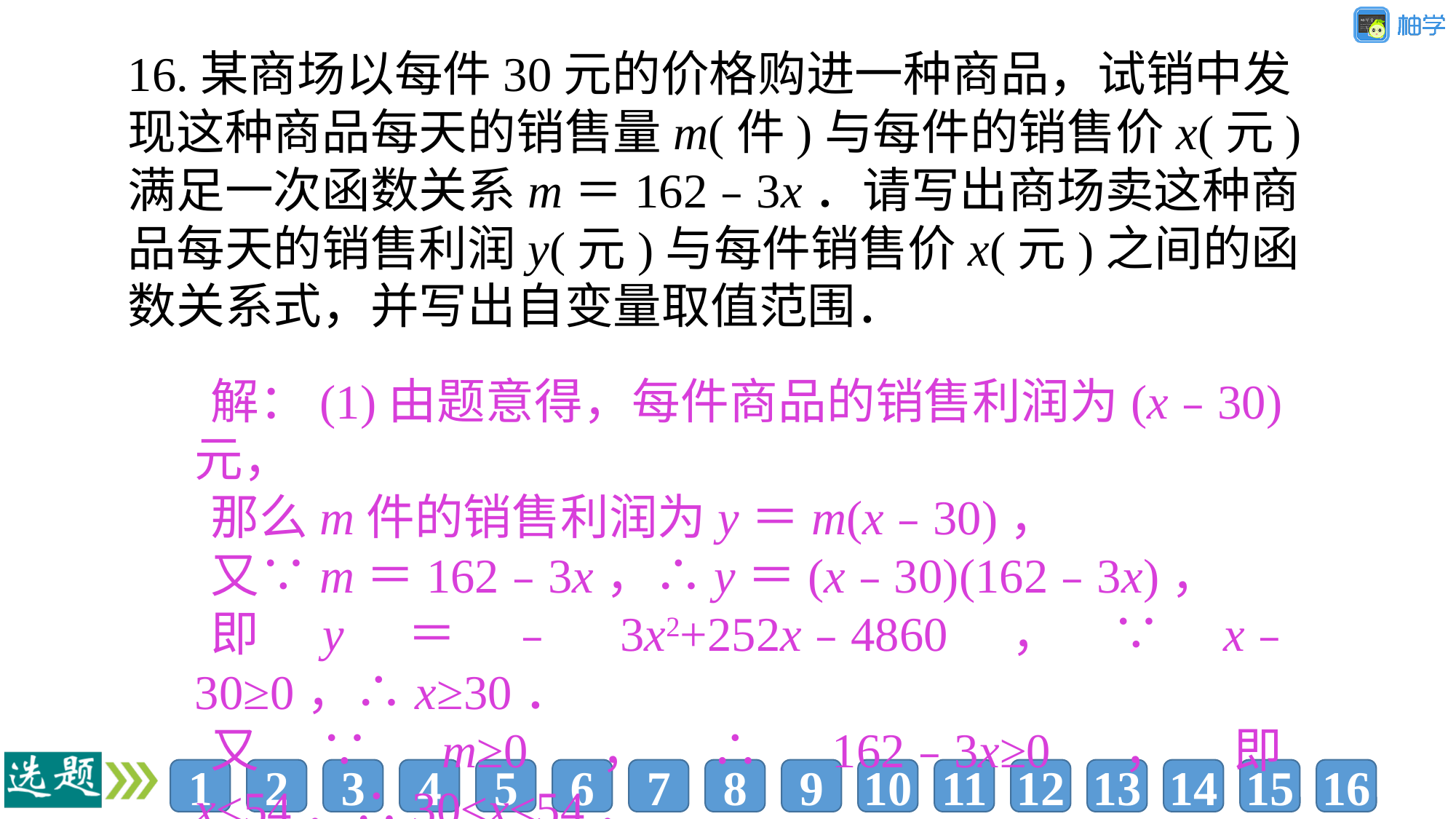

16.某商场以每件30元的价格购进一种商品，试销中发现这种商品每天的销售量m(件)与每件的销售价x(元)满足一次函数关系m＝162﹣3x．请写出商场卖这种商品每天的销售利润y(元)与每件销售价x(元)之间的函数关系式，并写出自变量取值范围．
解：(1)由题意得，每件商品的销售利润为(x﹣30)元，
那么m件的销售利润为y＝m(x﹣30)，
又∵m＝162﹣3x，∴y＝(x﹣30)(162﹣3x)，
即y＝﹣3x2+252x﹣4860，∵x﹣30≥0，∴x≥30．
又∵m≥0，∴162﹣3x≥0，即x≤54．∴30≤x≤54．
∴所求关系式为y＝﹣3x2+252x﹣4860(30≤x≤54)．